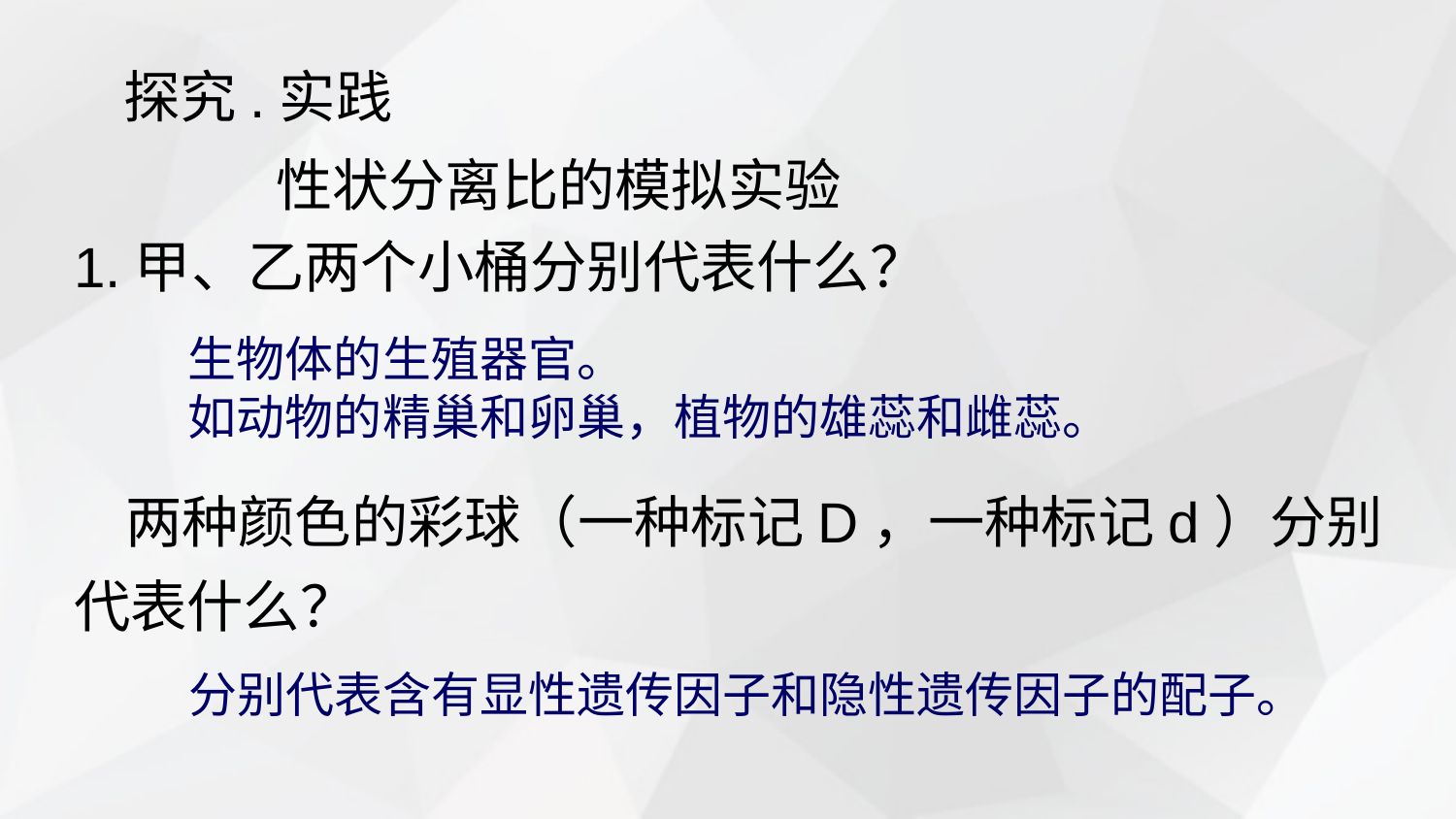

探究.实践
           性状分离比的模拟实验
1.甲、乙两个小桶分别代表什么？

   两种颜色的彩球（一种标记D，一种标记d）分别代表什么？

生物体的生殖器官。
如动物的精巢和卵巢，植物的雄蕊和雌蕊。
分别代表含有显性遗传因子和隐性遗传因子的配子。